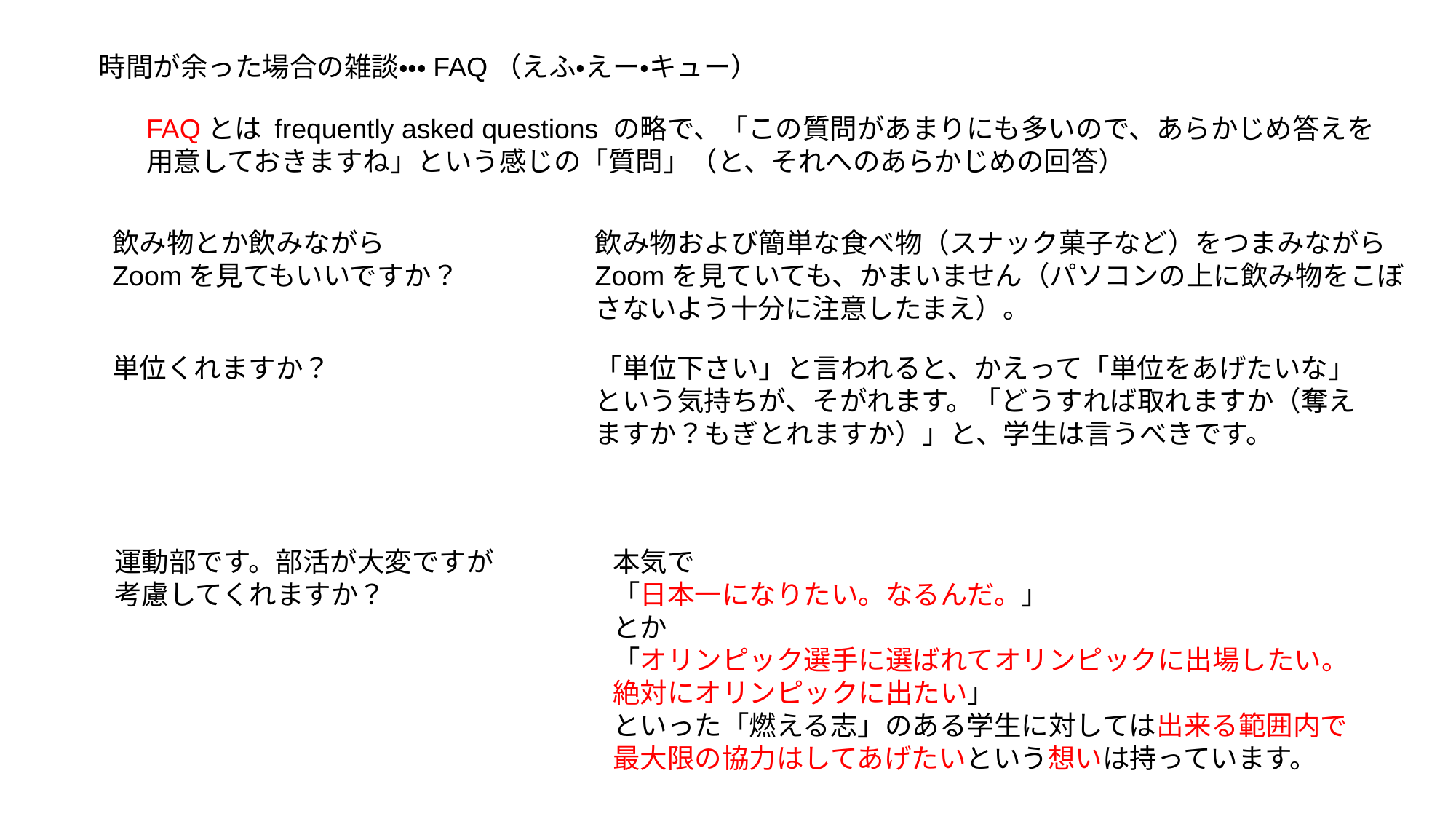

時間が余った場合の雑談・・・FAQ（えふ・えー・キュー）
FAQとは frequently asked questions の略で、「この質問があまりにも多いので、あらかじめ答えを
用意しておきますね」という感じの「質問」（と、それへのあらかじめの回答）
飲み物とか飲みながら
Zoomを見てもいいですか？
飲み物および簡単な食べ物（スナック菓子など）をつまみながらZoomを見ていても、かまいません（パソコンの上に飲み物をこぼさないよう十分に注意したまえ）。
単位くれますか？
「単位下さい」と言われると、かえって「単位をあげたいな」という気持ちが、そがれます。「どうすれば取れますか（奪えますか？もぎとれますか）」と、学生は言うべきです。
運動部です。部活が大変ですが
考慮してくれますか？
本気で
「日本一になりたい。なるんだ。」
とか
「オリンピック選手に選ばれてオリンピックに出場したい。
絶対にオリンピックに出たい」
といった「燃える志」のある学生に対しては出来る範囲内で
最大限の協力はしてあげたいという想いは持っています。